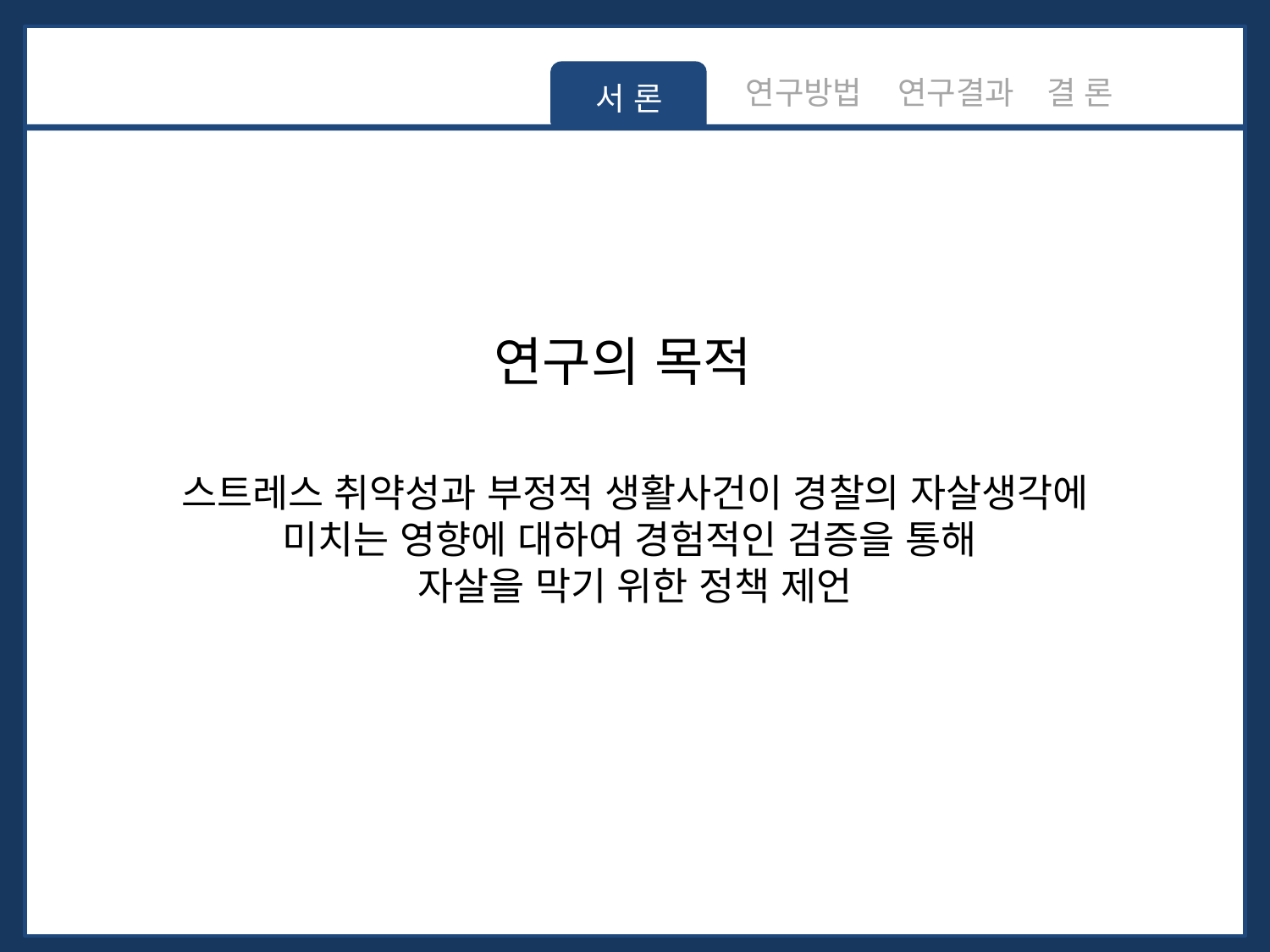

연구방법
연구결과
결 론
서 론

연구의 목적
스트레스 취약성과 부정적 생활사건이 경찰의 자살생각에 미치는 영향에 대하여 경험적인 검증을 통해
자살을 막기 위한 정책 제언